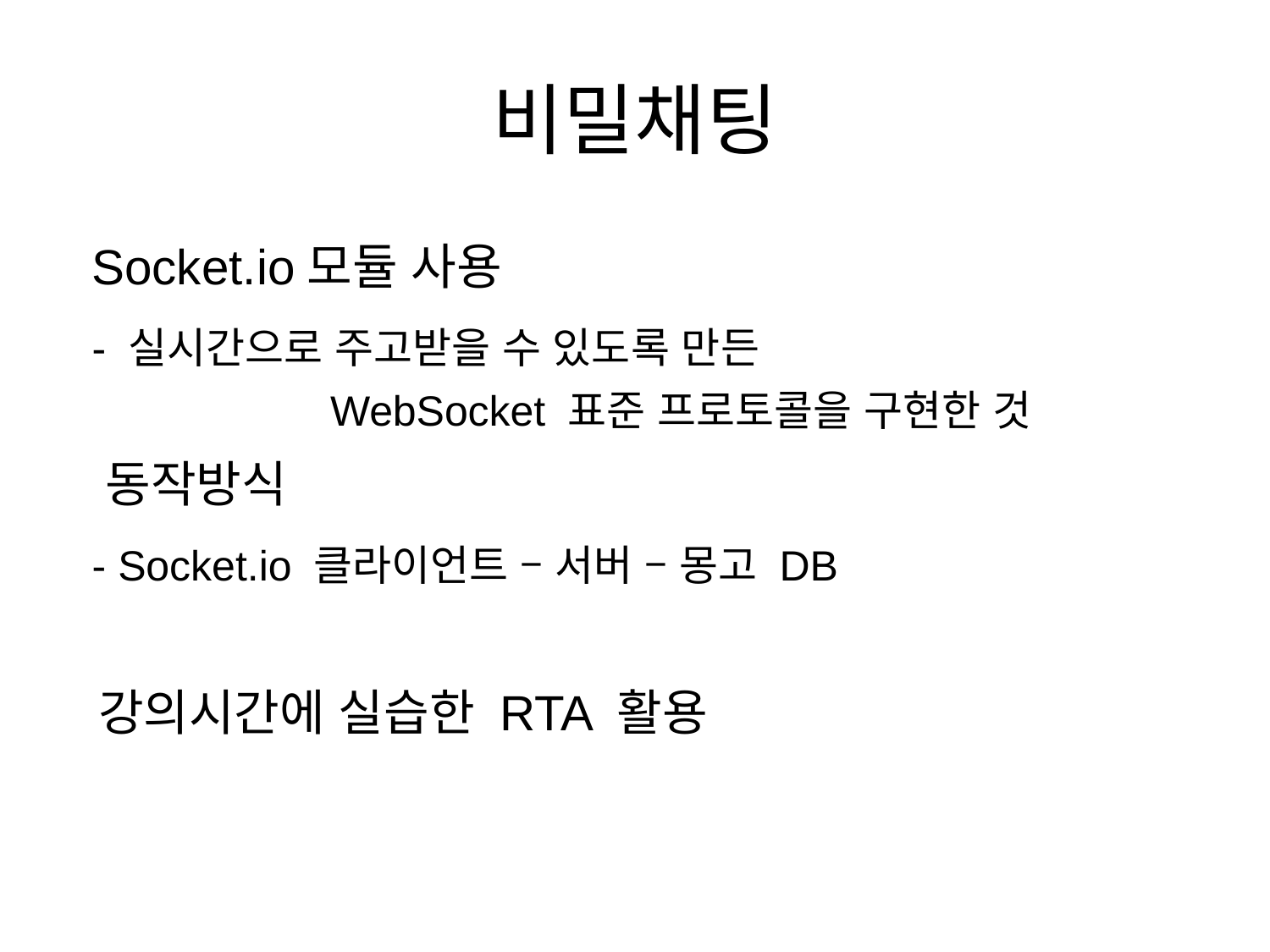

# 비밀채팅
 Socket.io모듈 사용
 - 실시간으로 주고받을 수 있도록 만든
		WebSocket 표준 프로토콜을 구현한 것
 동작방식
 - Socket.io 클라이언트 – 서버 – 몽고 DB

 강의시간에 실습한 RTA 활용